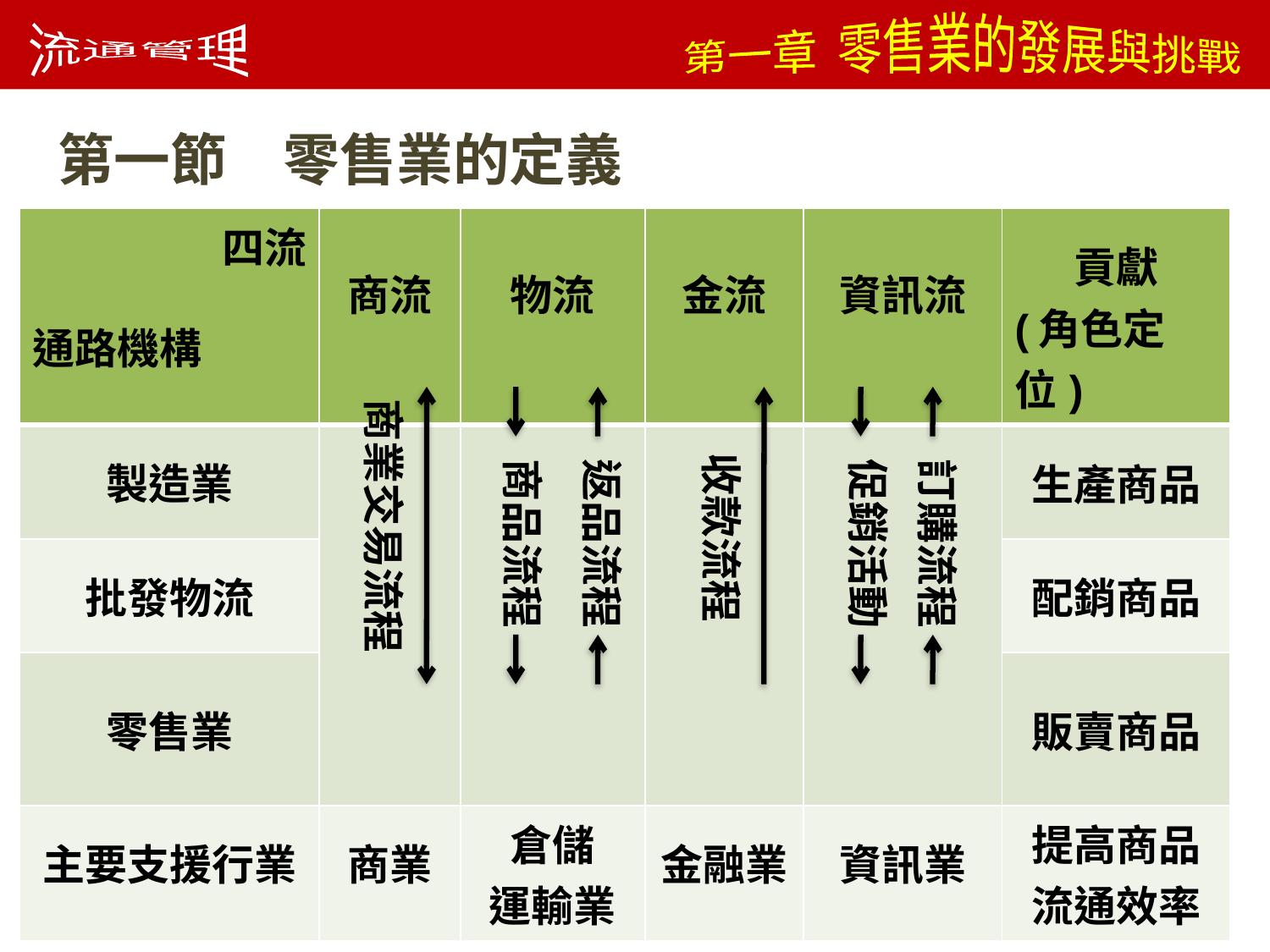

第一節　零售業的定義
| 四流 通路機構 | 商流 | 物流 | 金流 | 資訊流 | 貢獻 (角色定位) |
| --- | --- | --- | --- | --- | --- |
| 製造業 |  |  |  |  | 生產商品 |
| 批發物流 |  |  |  |  | 配銷商品 |
| 零售業 |  |  |  |  | 販賣商品 |
| 主要支援行業 | 商業 | 倉儲 運輸業 | 金融業 | 資訊業 | 提高商品 流通效率 |
商業交易流程
商品流程
返品流程
促銷活動
訂購流程
收款流程